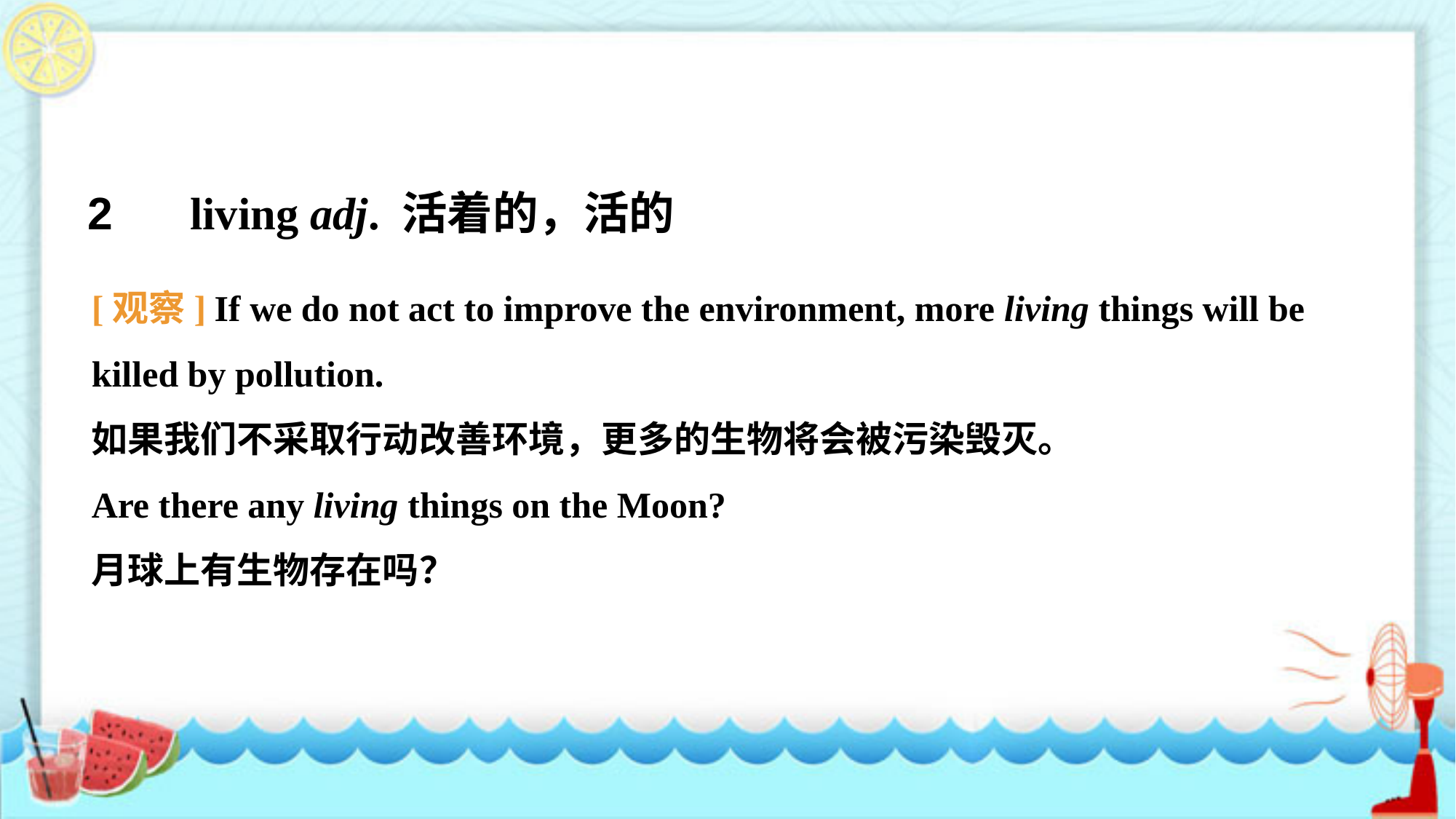

2　 living adj. 活着的，活的
[观察] If we do not act to improve the environment, more living things will be killed by pollution.
如果我们不采取行动改善环境，更多的生物将会被污染毁灭。
Are there any living things on the Moon?
月球上有生物存在吗？